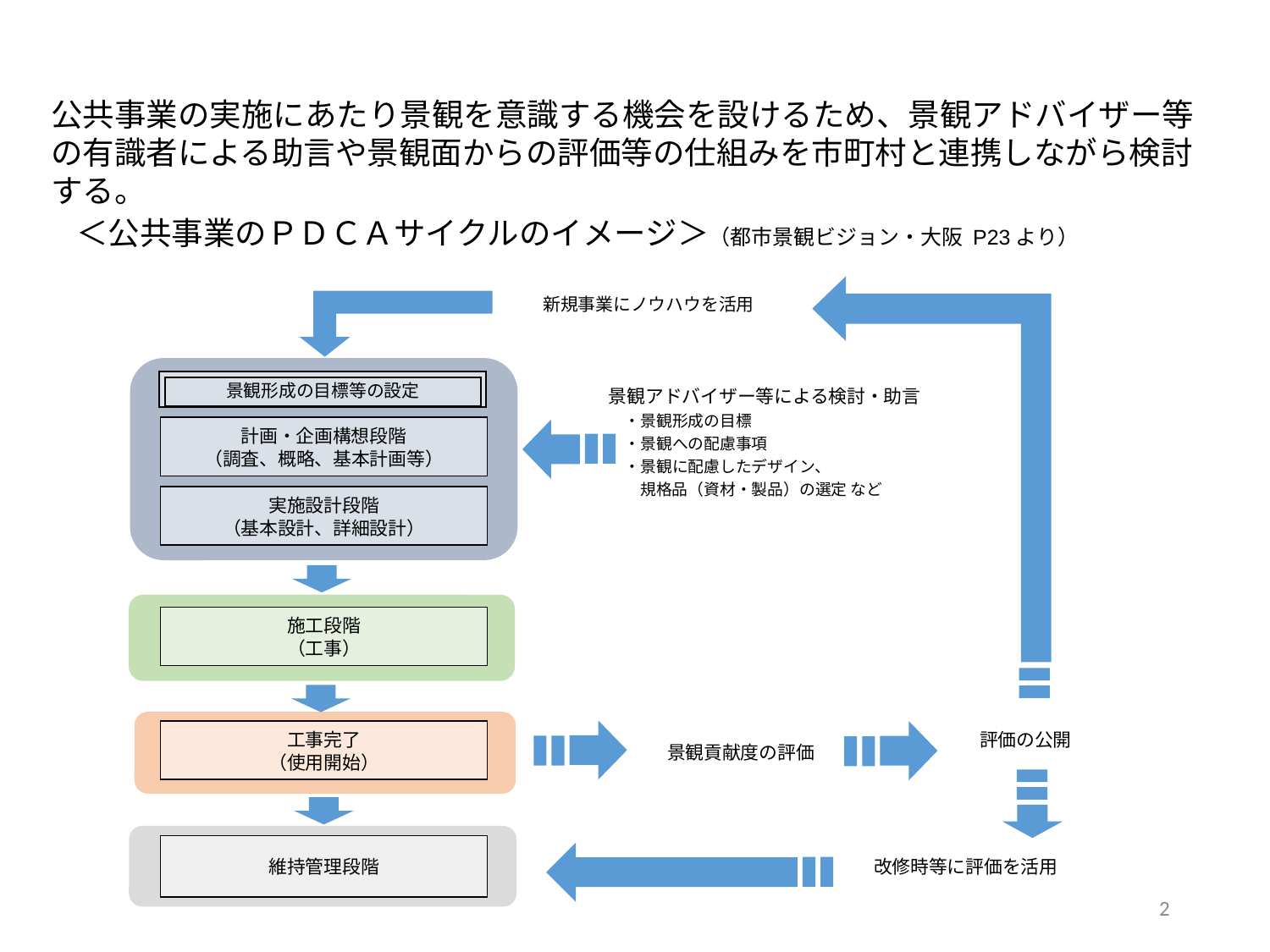

公共事業の実施にあたり景観を意識する機会を設けるため、景観アドバイザー等の有識者による助言や景観面からの評価等の仕組みを市町村と連携しながら検討する。
＜公共事業のＰＤＣＡサイクルのイメージ＞（都市景観ビジョン・大阪 P23より）
新規事業にノウハウを活用

景観形成の目標等の設定

景観アドバイザー等による検討・助言
・景観形成の目標
・景観への配慮事項
・景観に配慮したデザイン、
規格品（資材・製品）の選定 など
計画・企画構想段階
（調査、概略、基本計画等）

実施設計段階
（基本設計、詳細設計）

施工段階
（工事）

工事完了
（使用開始）

評価の公開
景観貢献度の評価

維持管理段階

改修時等に評価を活用

2